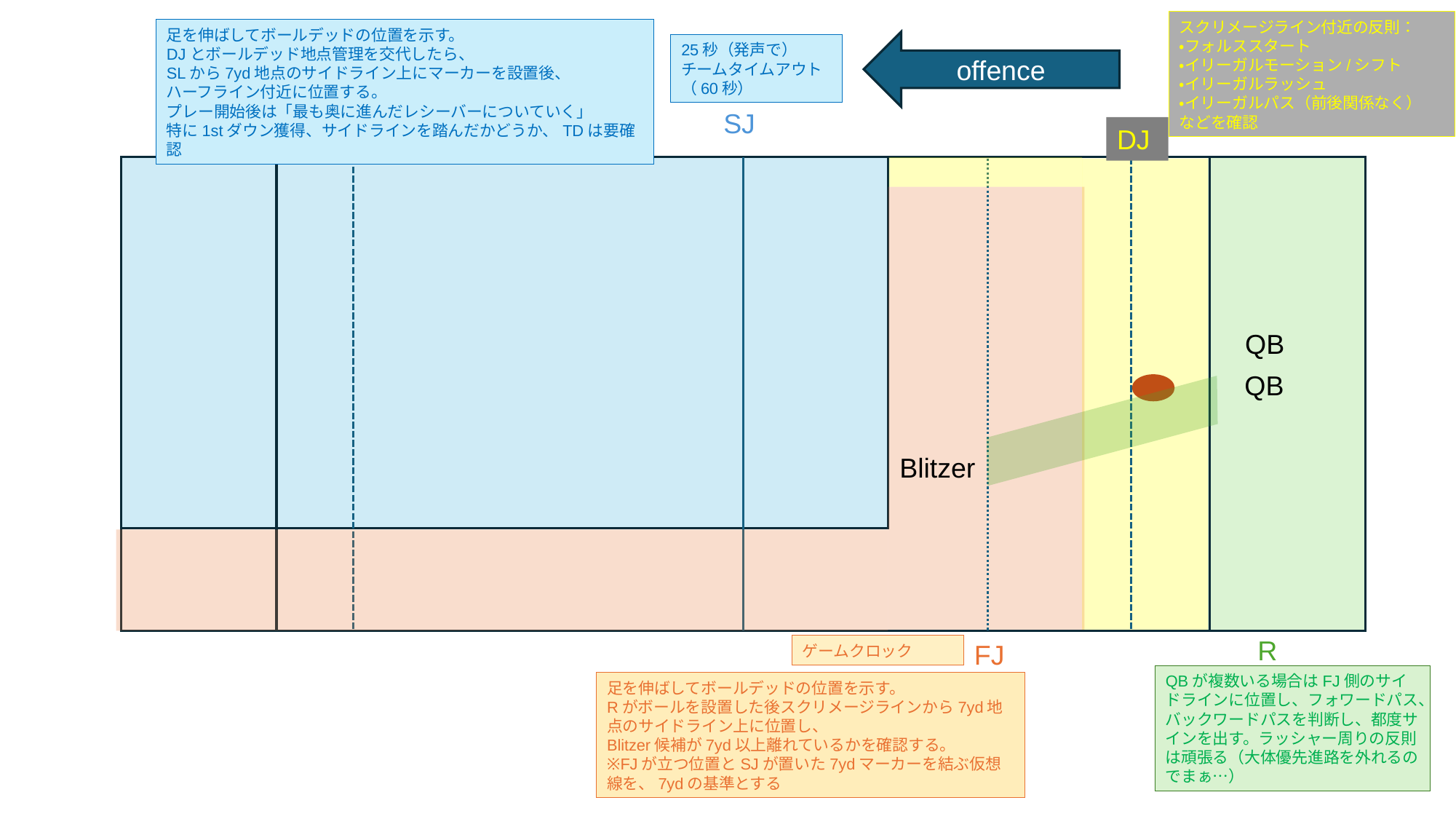

スクリメージライン付近の反則：
・フォルススタート
・イリーガルモーション/シフト
・イリーガルラッシュ
・イリーガルパス（前後関係なく）
などを確認
足を伸ばしてボールデッドの位置を示す。
DJとボールデッド地点管理を交代したら、
SLから7yd地点のサイドライン上にマーカーを設置後、
ハーフライン付近に位置する。
プレー開始後は「最も奥に進んだレシーバーについていく」
特に1stダウン獲得、サイドラインを踏んだかどうか、TDは要確認
offence
25秒（発声で）
チームタイムアウト
（60秒）
SJ
DJ

QB
QB

Blitzer

R
FJ
ゲームクロック
QBが複数いる場合はFJ側のサイドラインに位置し、フォワードパス、バックワードパスを判断し、都度サインを出す。ラッシャー周りの反則は頑張る（大体優先進路を外れるのでまぁ…）
足を伸ばしてボールデッドの位置を示す。
Rがボールを設置した後スクリメージラインから7yd地点のサイドライン上に位置し、
Blitzer候補が7yd以上離れているかを確認する。
※FJが立つ位置とSJが置いた7ydマーカーを結ぶ仮想線を、7ydの基準とする